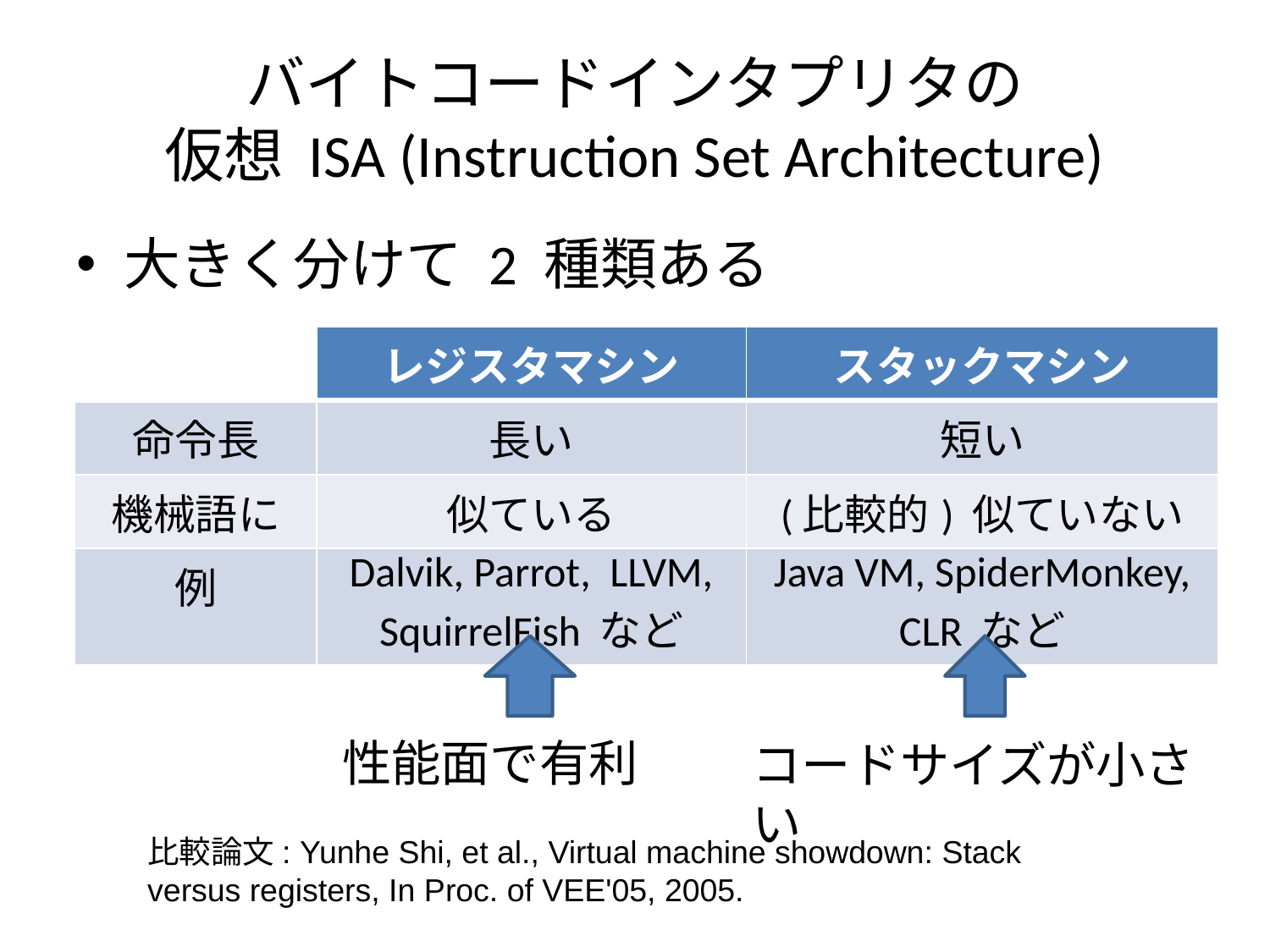

# バイトコードインタプリタの 仮想 ISA (Instruction Set Architecture)
大きく分けて 2 種類ある
|  | レジスタマシン | スタックマシン |
| --- | --- | --- |
| 命令長 | 長い | 短い |
| 機械語に | 似ている | (比較的) 似ていない |
| 例 | Dalvik, Parrot, LLVM, SquirrelFish など | Java VM, SpiderMonkey, CLR など |

性能面で有利
コードサイズが小さい
比較論文: Yunhe Shi, et al., Virtual machine showdown: Stack versus registers, In Proc. of VEE'05, 2005.